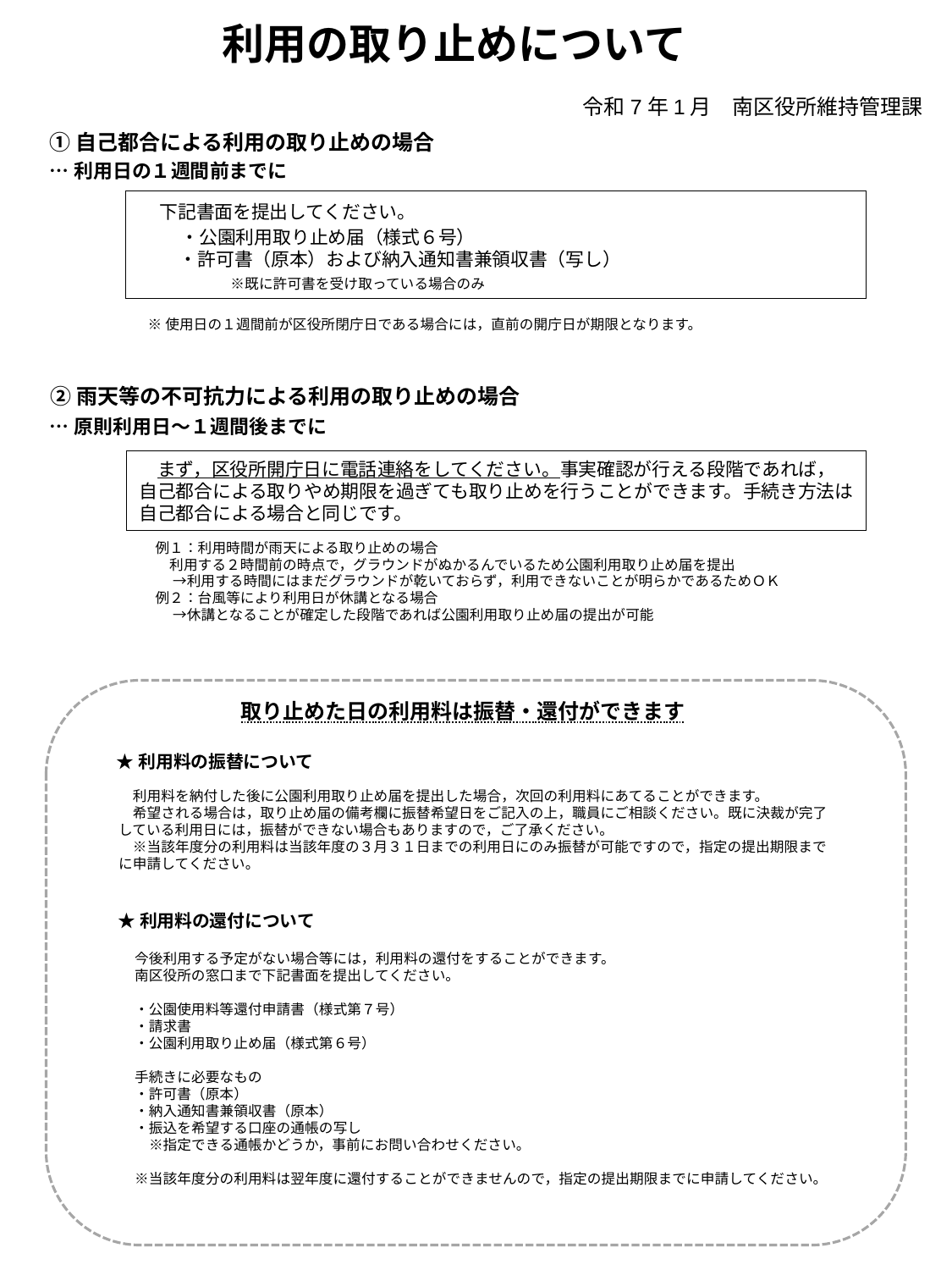

利用の取り止めについて

令和7年1月　南区役所維持管理課
①自己都合による利用の取り止めの場合
…利用日の１週間前までに
　下記書面を提出してください。
　　・公園利用取り止め届（様式６号）
　　 ・許可書（原本）および納入通知書兼領収書（写し）
　　　　　※既に許可書を受け取っている場合のみ
※使用日の１週間前が区役所閉庁日である場合には，直前の開庁日が期限となります。
②雨天等の不可抗力による利用の取り止めの場合
…原則利用日～１週間後までに
　まず，区役所開庁日に電話連絡をしてください。事実確認が行える段階であれば，自己都合による取りやめ期限を過ぎても取り止めを行うことができます。手続き方法は自己都合による場合と同じです。
　例１：利用時間が雨天による取り止めの場合
　　利用する２時間前の時点で，グラウンドがぬかるんでいるため公園利用取り止め届を提出
　　 →利用する時間にはまだグラウンドが乾いておらず，利用できないことが明らかであるためＯＫ
　例２：台風等により利用日が休講となる場合
　　 →休講となることが確定した段階であれば公園利用取り止め届の提出が可能

取り止めた日の利用料は振替・還付ができます
★利用料の振替について
　利用料を納付した後に公園利用取り止め届を提出した場合，次回の利用料にあてることができます。
　希望される場合は，取り止め届の備考欄に振替希望日をご記入の上，職員にご相談ください。既に決裁が完了している利用日には，振替ができない場合もありますので，ご了承ください。
　※当該年度分の利用料は当該年度の３月３１日までの利用日にのみ振替が可能ですので，指定の提出期限までに申請してください。
★利用料の還付について
　今後利用する予定がない場合等には，利用料の還付をすることができます。
　南区役所の窓口まで下記書面を提出してください。

　・公園使用料等還付申請書（様式第７号）
　・請求書
　・公園利用取り止め届（様式第６号）

　手続きに必要なもの
　・許可書（原本）
　・納入通知書兼領収書（原本）
　・振込を希望する口座の通帳の写し
　　※指定できる通帳かどうか，事前にお問い合わせください。

　※当該年度分の利用料は翌年度に還付することができませんので，指定の提出期限までに申請してください。